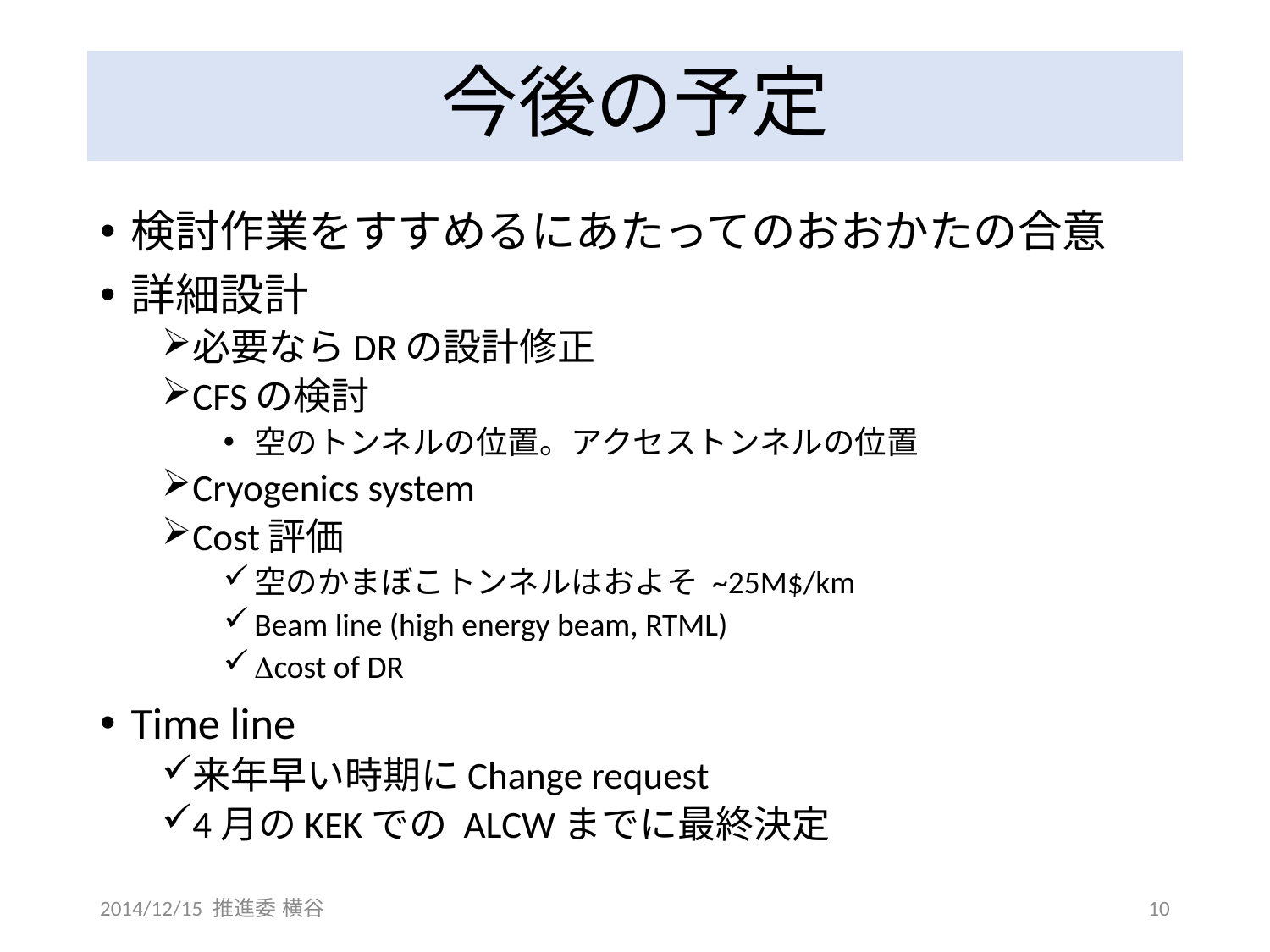

# 今後の予定
検討作業をすすめるにあたってのおおかたの合意
詳細設計
必要ならDRの設計修正
CFSの検討
空のトンネルの位置。アクセストンネルの位置
Cryogenics system
Cost評価
空のかまぼこトンネルはおよそ ~25M$/km
Beam line (high energy beam, RTML)
Δcost of DR
Time line
来年早い時期にChange request
4月のKEKでの ALCWまでに最終決定
2014/12/15 推進委 横谷
10